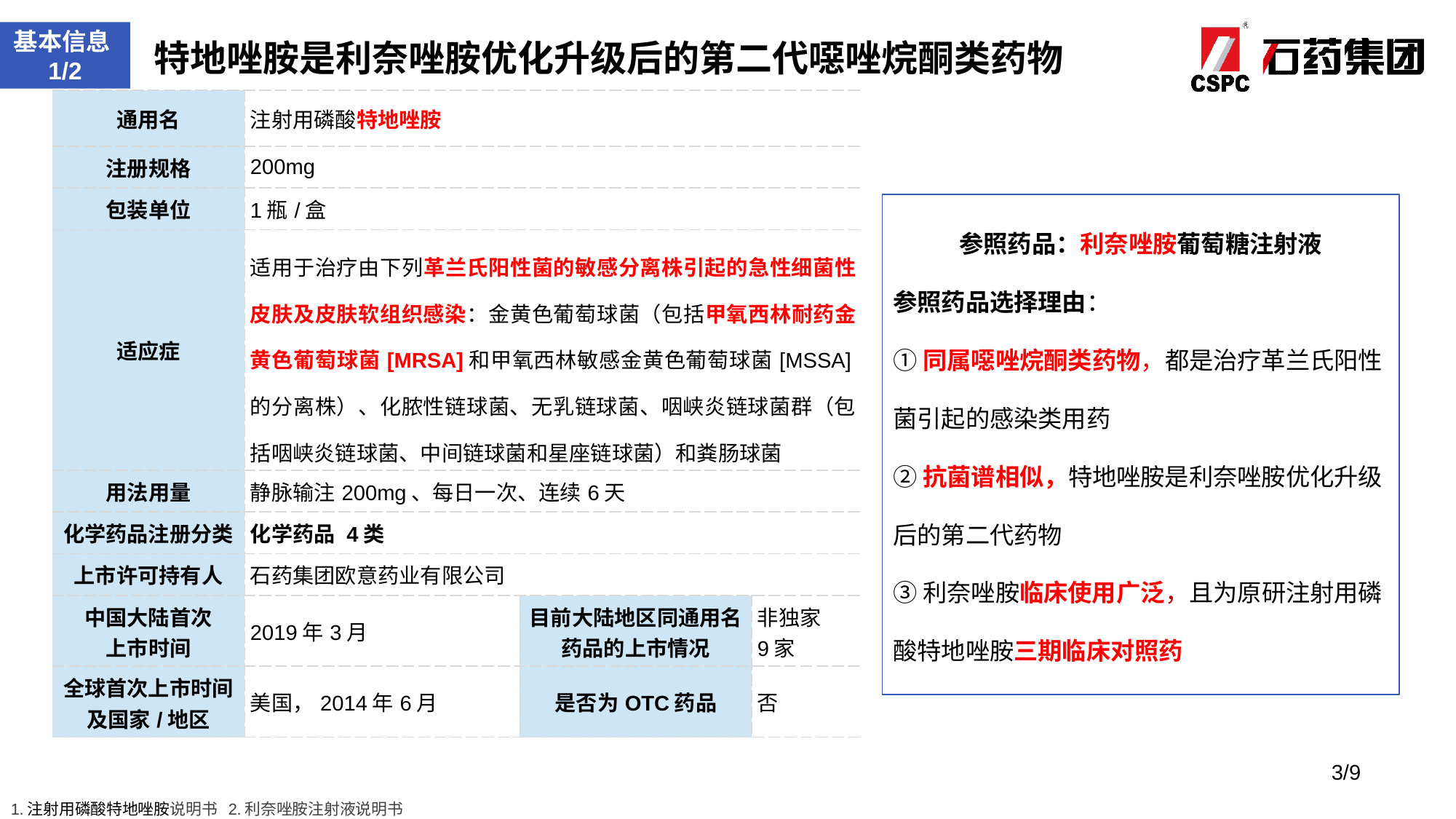

基本信息1/2
特地唑胺是利奈唑胺优化升级后的第二代噁唑烷酮类药物
| 通用名 | 注射用磷酸特地唑胺 |  |  |
| --- | --- | --- | --- |
| 注册规格 | 200mg |  |  |
| 包装单位 | 1瓶/盒 |  |  |
| 适应症 | 适用于治疗由下列革兰氏阳性菌的敏感分离株引起的急性细菌性皮肤及皮肤软组织感染：金黄色葡萄球菌（包括甲氧西林耐药金黄色葡萄球菌[MRSA]和甲氧西林敏感金黄色葡萄球菌[MSSA]的分离株）、化脓性链球菌、无乳链球菌、咽峡炎链球菌群（包括咽峡炎链球菌、中间链球菌和星座链球菌）和粪肠球菌 |  |  |
| 用法用量 | 静脉输注200mg、每日一次、连续6天 |  |  |
| 化学药品注册分类 | 化学药品 4类 |  |  |
| 上市许可持有人 | 石药集团欧意药业有限公司 |  |  |
| 中国大陆首次 上市时间 | 2019年3月 | 目前大陆地区同通用名药品的上市情况 | 非独家 9家 |
| 全球首次上市时间及国家/地区 | 美国，2014年6月 | 是否为OTC药品 | 否 |
参照药品：利奈唑胺葡萄糖注射液
参照药品选择理由：
①同属噁唑烷酮类药物，都是治疗革兰氏阳性菌引起的感染类用药
②抗菌谱相似，特地唑胺是利奈唑胺优化升级后的第二代药物
③利奈唑胺临床使用广泛，且为原研注射用磷酸特地唑胺三期临床对照药
3/9
1.注射用磷酸特地唑胺说明书  2.利奈唑胺注射液说明书